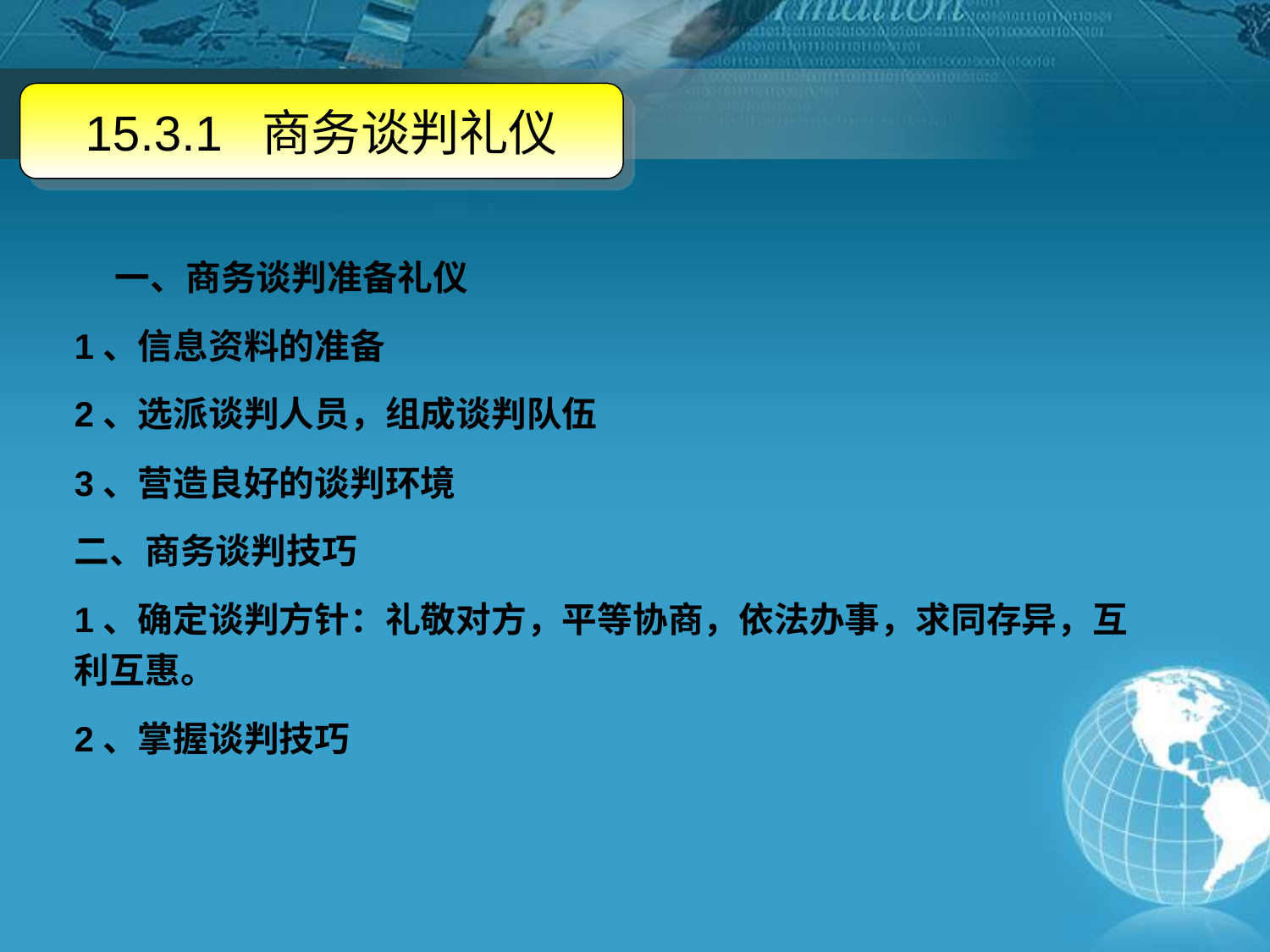

15.3.1  商务谈判礼仪
    一、商务谈判准备礼仪
1、信息资料的准备
2、选派谈判人员，组成谈判队伍
3、营造良好的谈判环境
二、商务谈判技巧
1、确定谈判方针：礼敬对方，平等协商，依法办事，求同存异，互利互惠。
2、掌握谈判技巧